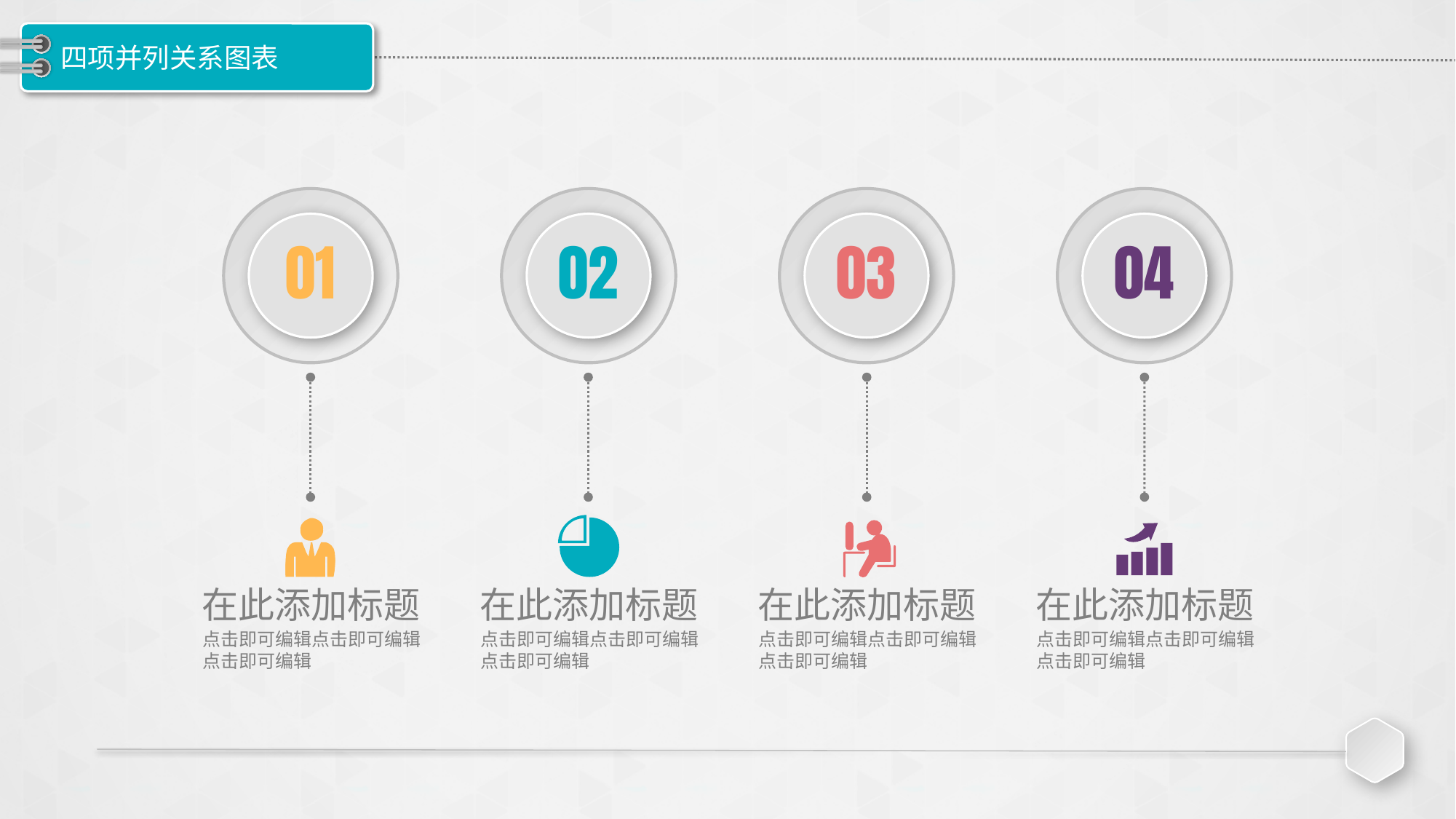

# 四项并列关系图表

01
02
03
04

在此添加标题
点击即可编辑点击即可编辑点击即可编辑
在此添加标题
点击即可编辑点击即可编辑点击即可编辑
在此添加标题
点击即可编辑点击即可编辑点击即可编辑
在此添加标题
点击即可编辑点击即可编辑点击即可编辑
12